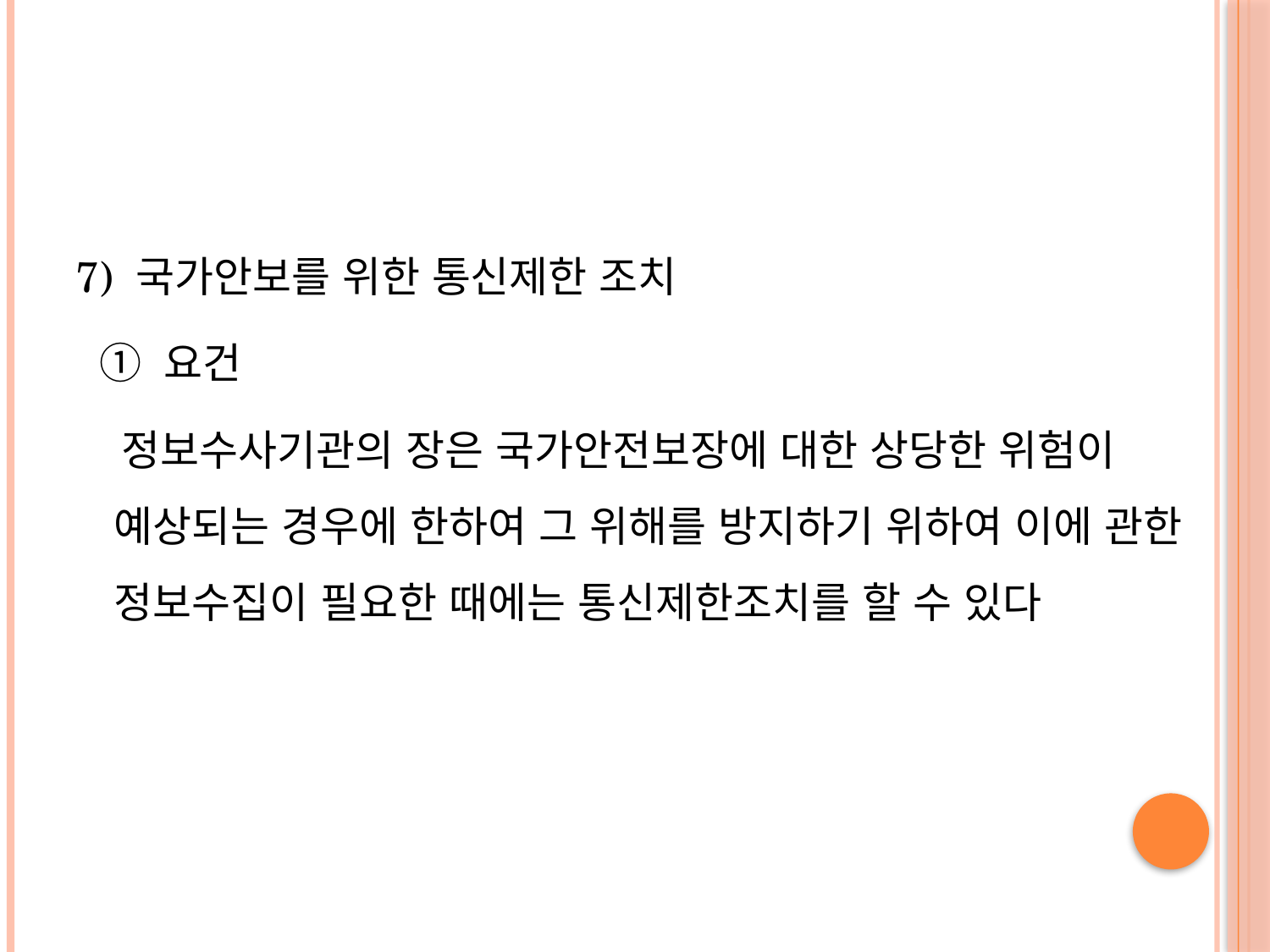

#
7) 국가안보를 위한 통신제한 조치
  ① 요건
   정보수사기관의 장은 국가안전보장에 대한 상당한 위험이 예상되는 경우에 한하여 그 위해를 방지하기 위하여 이에 관한 정보수집이 필요한 때에는 통신제한조치를 할 수 있다